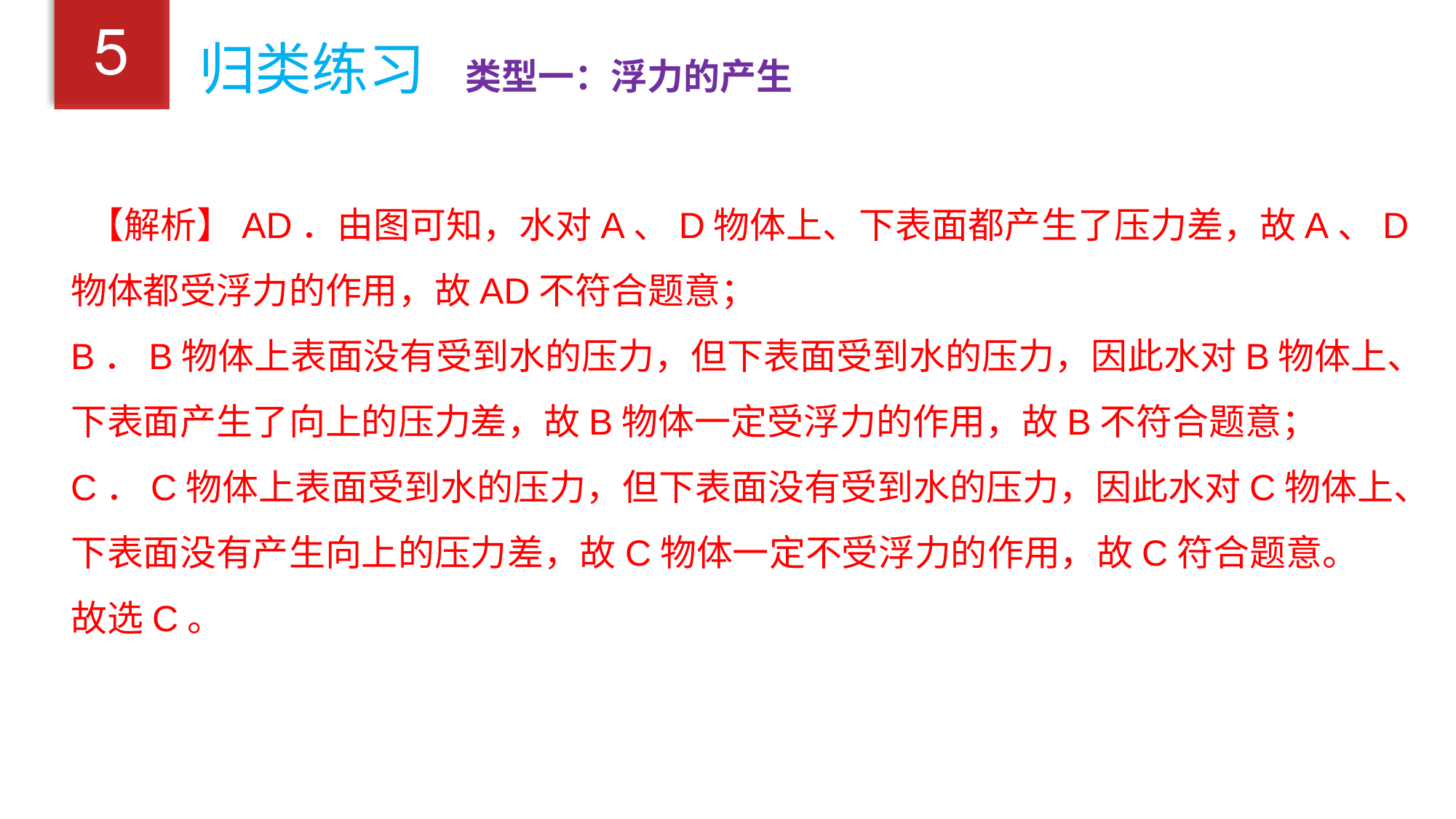

5
归类练习
类型一：浮力的产生
 【解析】AD．由图可知，水对A、D物体上、下表面都产生了压力差，故A、D物体都受浮力的作用，故AD不符合题意；
B．B物体上表面没有受到水的压力，但下表面受到水的压力，因此水对B物体上、下表面产生了向上的压力差，故B物体一定受浮力的作用，故B不符合题意；
C．C物体上表面受到水的压力，但下表面没有受到水的压力，因此水对C物体上、下表面没有产生向上的压力差，故C物体一定不受浮力的作用，故C符合题意。
故选C。